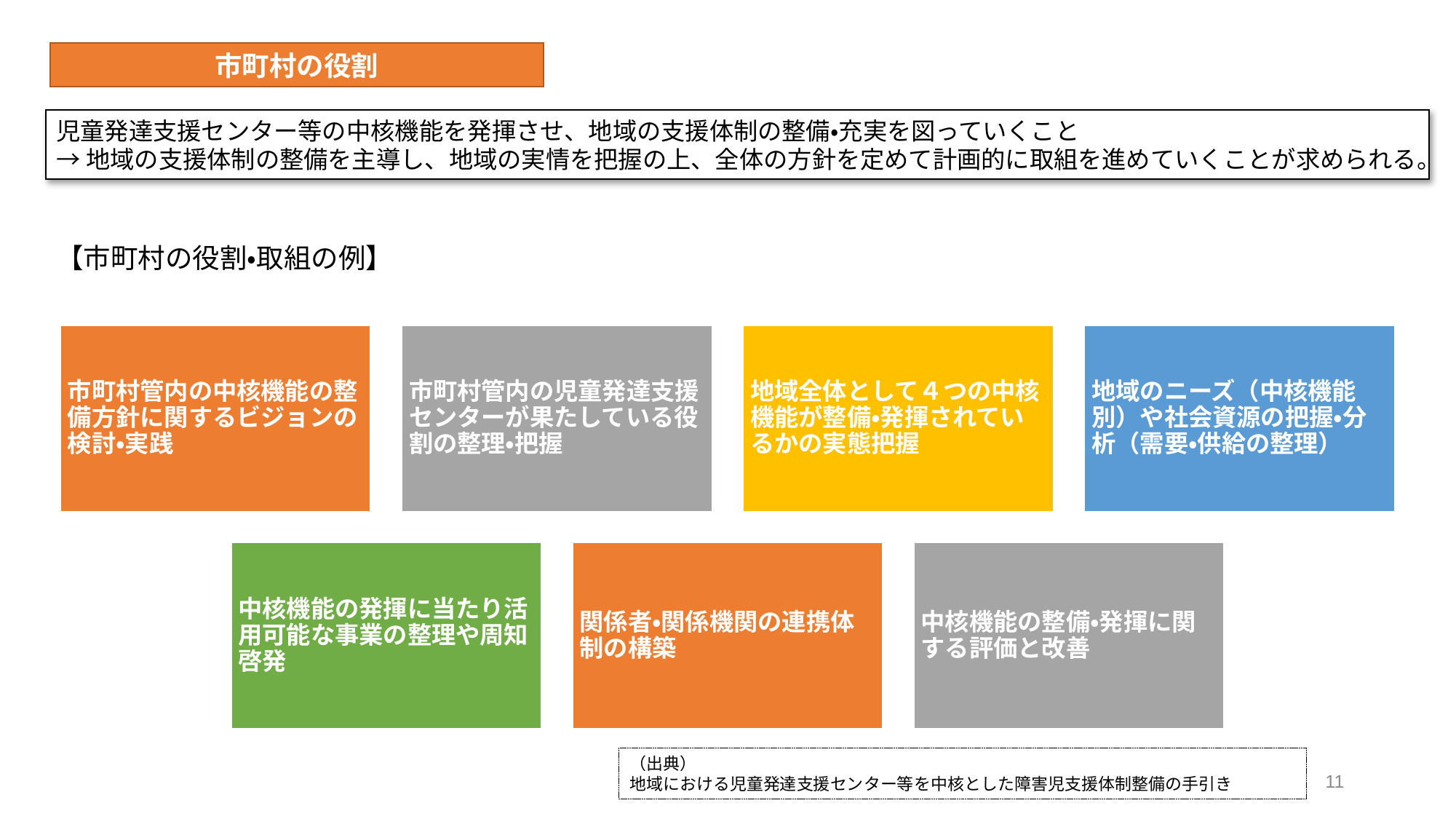

市町村の役割
児童発達支援センター等の中核機能を発揮させ、地域の支援体制の整備・充実を図っていくこと
→地域の支援体制の整備を主導し、地域の実情を把握の上、全体の方針を定めて計画的に取組を進めていくことが求められる。
【市町村の役割・取組の例】
市町村管内の中核機能の整備方針に関するビジョンの検討・実践
市町村管内の児童発達支援センターが果たしている役割の整理・把握
地域全体として４つの中核機能が整備・発揮されているかの実態把握
地域のニーズ（中核機能別）や社会資源の把握・分析（需要・供給の整理）
中核機能の発揮に当たり活用可能な事業の整理や周知啓発
関係者・関係機関の連携体制の構築
中核機能の整備・発揮に関する評価と改善
（出典）
地域における児童発達支援センター等を中核とした障害児支援体制整備の手引き
11